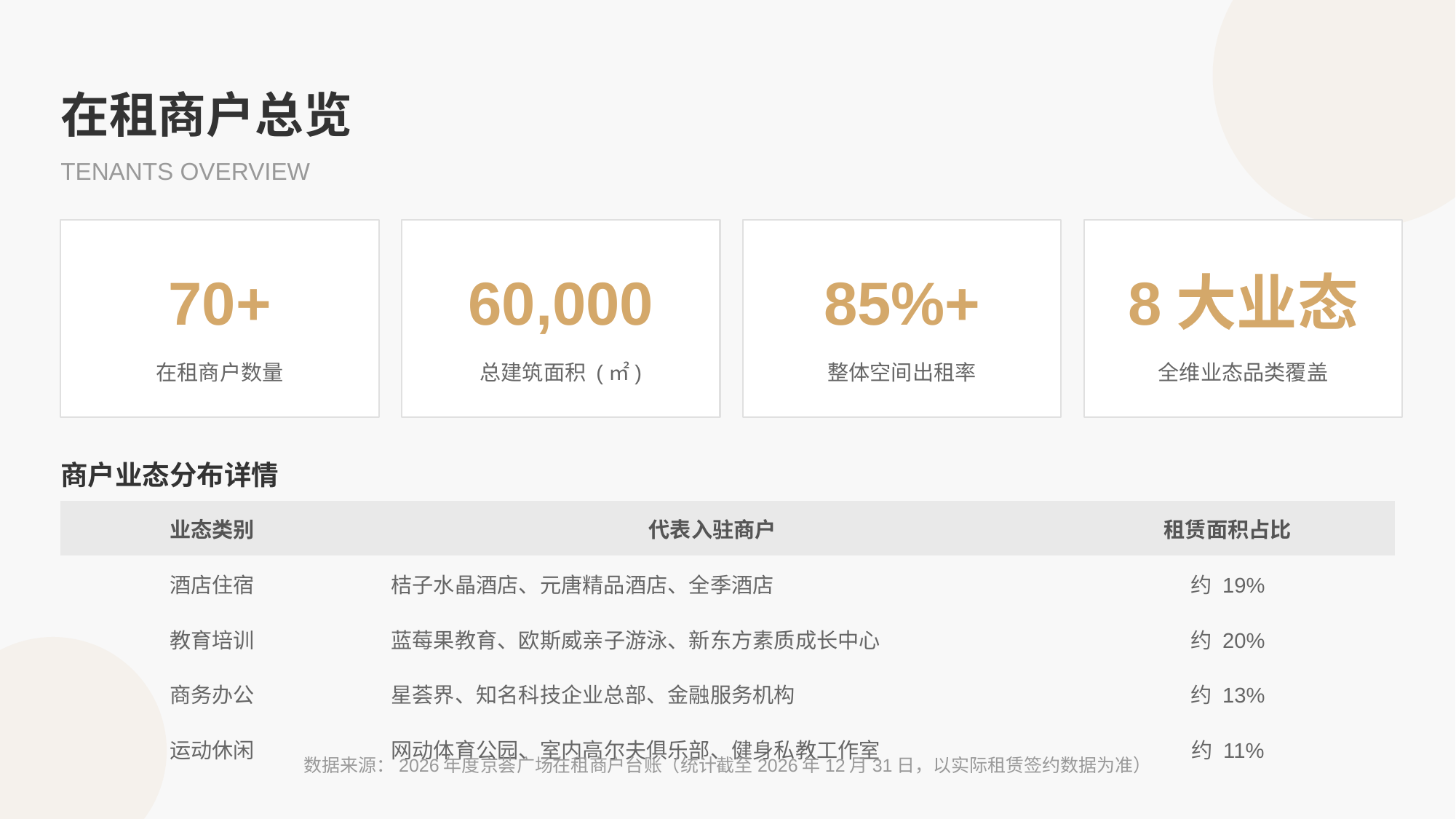

在租商户总览
TENANTS OVERVIEW

70+
60,000
85%+
8大业态
在租商户数量
总建筑面积 (㎡)
整体空间出租率
全维业态品类覆盖
商户业态分布详情
| 业态类别 | 代表入驻商户 | 租赁面积占比 |
| --- | --- | --- |
| 酒店住宿 | 桔子水晶酒店、元唐精品酒店、全季酒店 | 约 19% |
| 教育培训 | 蓝莓果教育、欧斯威亲子游泳、新东方素质成长中心 | 约 20% |
| 商务办公 | 星荟界、知名科技企业总部、金融服务机构 | 约 13% |
| 运动休闲 | 网动体育公园、室内高尔夫俱乐部、健身私教工作室 | 约 11% |

数据来源：2026年度京荟广场在租商户台账（统计截至2026年12月31日，以实际租赁签约数据为准）